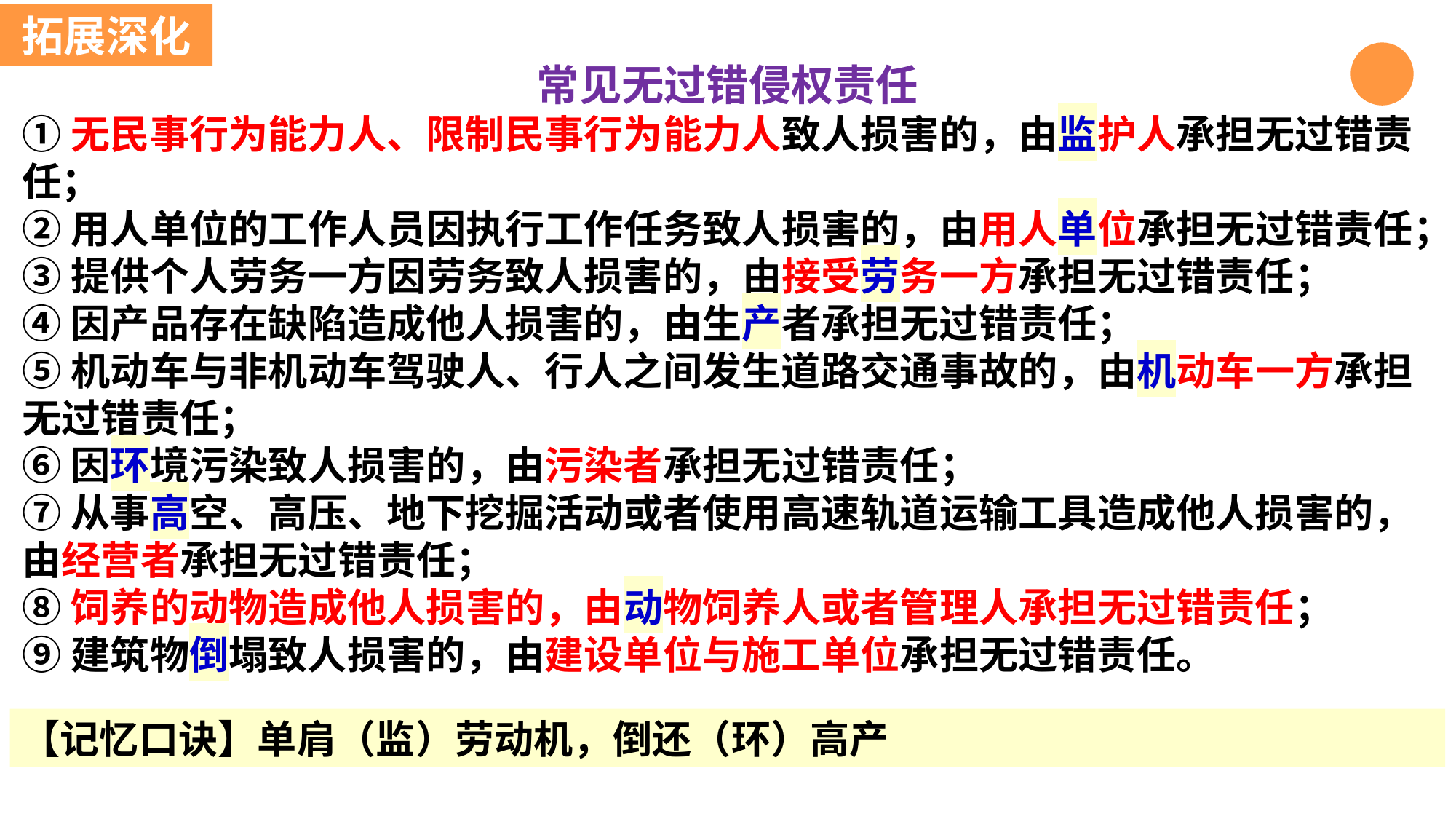

拓展深化

常见无过错侵权责任
①无民事行为能力人、限制民事行为能力人致人损害的，由监护人承担无过错责任；
②用人单位的工作人员因执行工作任务致人损害的，由用人单位承担无过错责任；
③提供个人劳务一方因劳务致人损害的，由接受劳务一方承担无过错责任；
④因产品存在缺陷造成他人损害的，由生产者承担无过错责任；
⑤机动车与非机动车驾驶人、行人之间发生道路交通事故的，由机动车一方承担无过错责任；
⑥因环境污染致人损害的，由污染者承担无过错责任；
⑦从事高空、高压、地下挖掘活动或者使用高速轨道运输工具造成他人损害的，由经营者承担无过错责任；
⑧饲养的动物造成他人损害的，由动物饲养人或者管理人承担无过错责任；
⑨建筑物倒塌致人损害的，由建设单位与施工单位承担无过错责任。
【记忆口诀】单肩（监）劳动机，倒还（环）高产